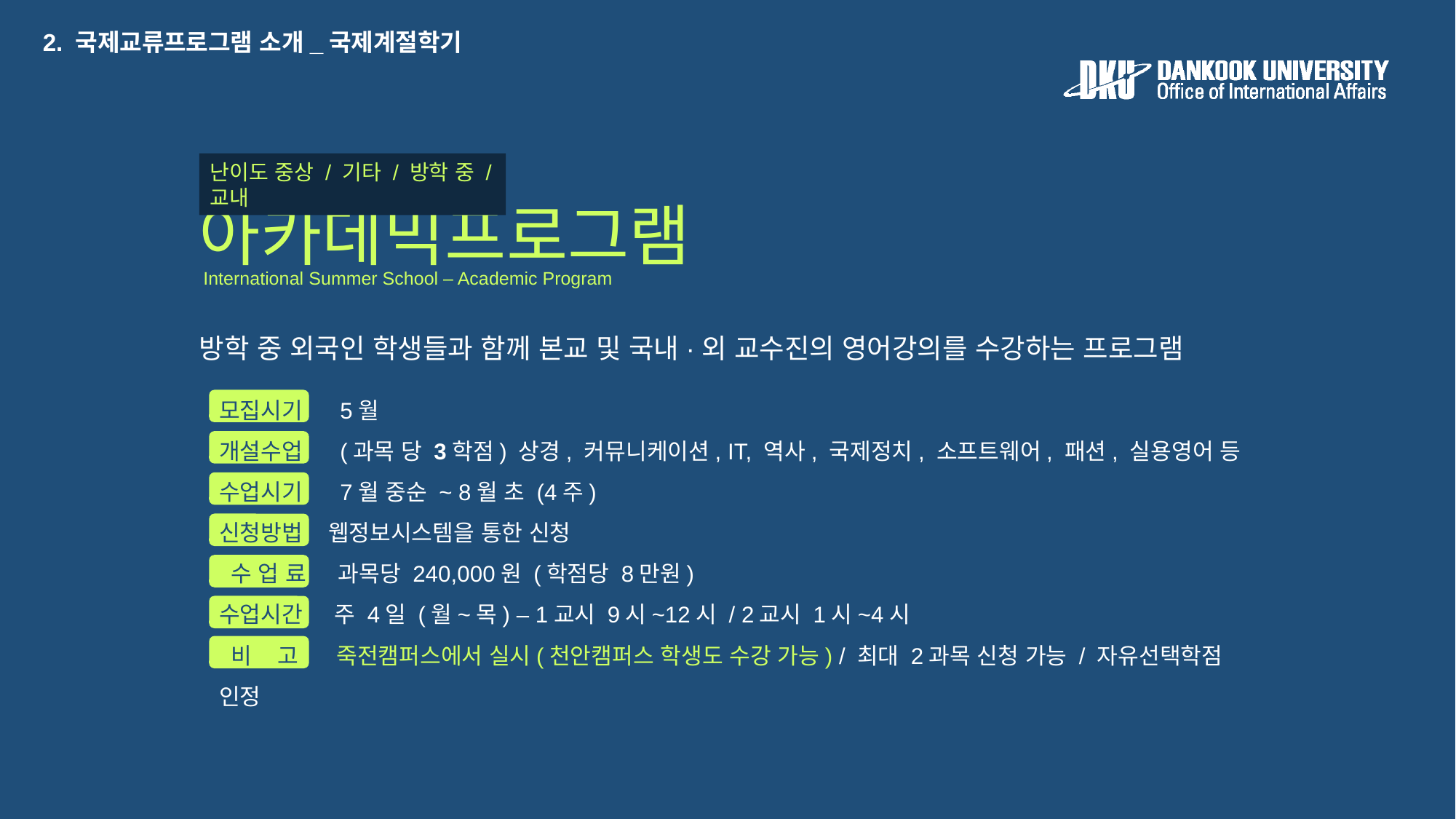

2. 국제교류프로그램 소개_국제계절학기
난이도 중상 / 기타 / 방학 중 / 교내
# 아카데믹프로그램
International Summer School – Academic Program

모집시기     5월
개설수업     (과목 당 3학점) 상경, 커뮤니케이션, IT, 역사, 국제정치, 소프트웨어, 패션, 실용영어 등
수업시기     7월 중순 ~ 8월 초 (4주)
신청방법    웹정보시스템을 통한 신청
 수 업 료     과목당 240,000원 (학점당 8만원)
수업시간     주 4일 (월~목) – 1교시 9시~12시 / 2교시 1시~4시
 비    고      죽전캠퍼스에서 실시(천안캠퍼스 학생도 수강 가능) / 최대 2과목 신청 가능 / 자유선택학점 인정
방학 중 외국인 학생들과 함께 본교 및 국내·외 교수진의 영어강의를 수강하는 프로그램